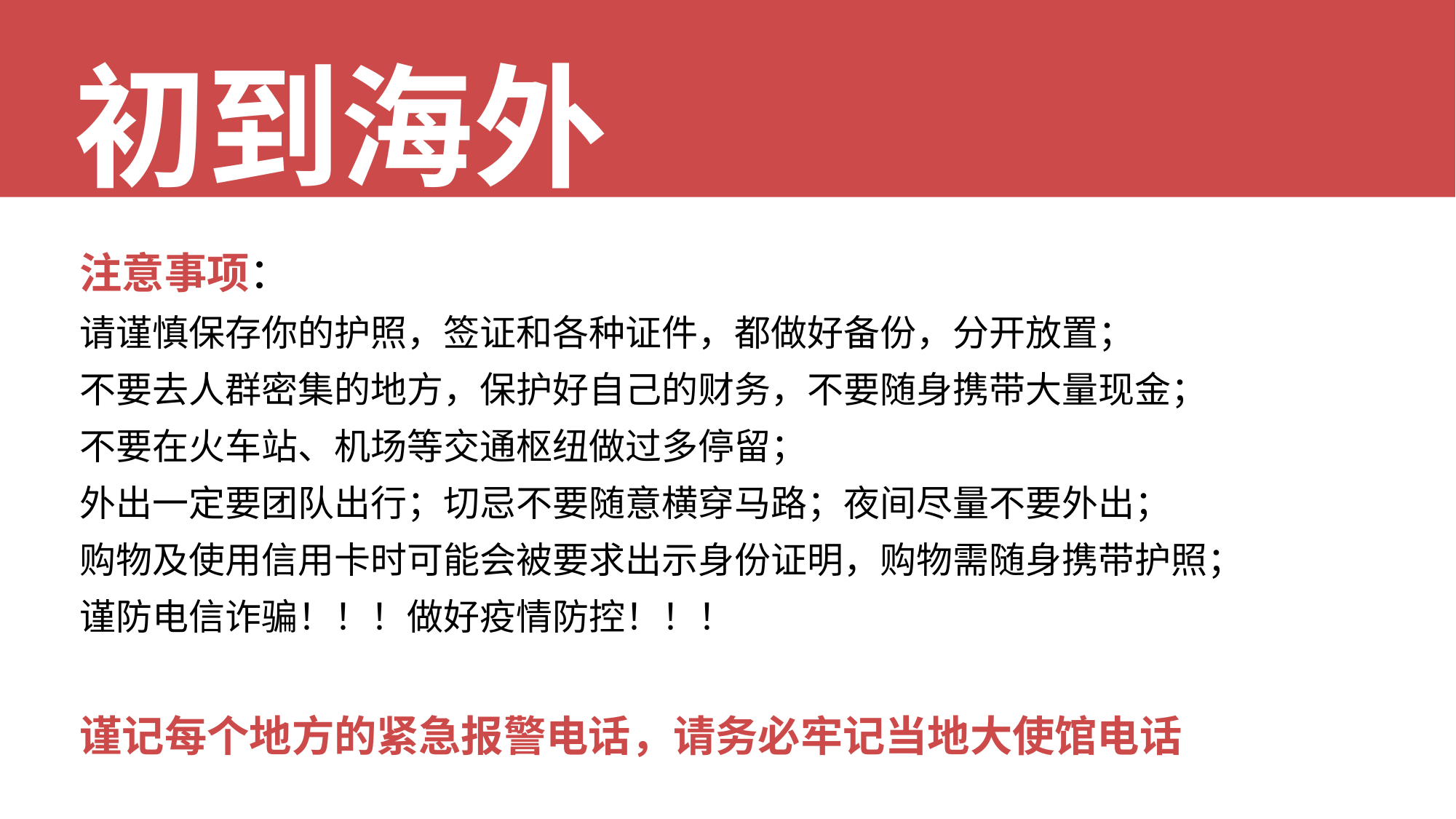

初到海外
注意事项：
请谨慎保存你的护照，签证和各种证件，都做好备份，分开放置；
不要去人群密集的地方，保护好自己的财务，不要随身携带大量现金；
不要在火车站、机场等交通枢纽做过多停留；
外出一定要团队出行；切忌不要随意横穿马路；夜间尽量不要外出；
购物及使用信用卡时可能会被要求出示身份证明，购物需随身携带护照；
谨防电信诈骗！！！做好疫情防控！！！

谨记每个地方的紧急报警电话，请务必牢记当地大使馆电话